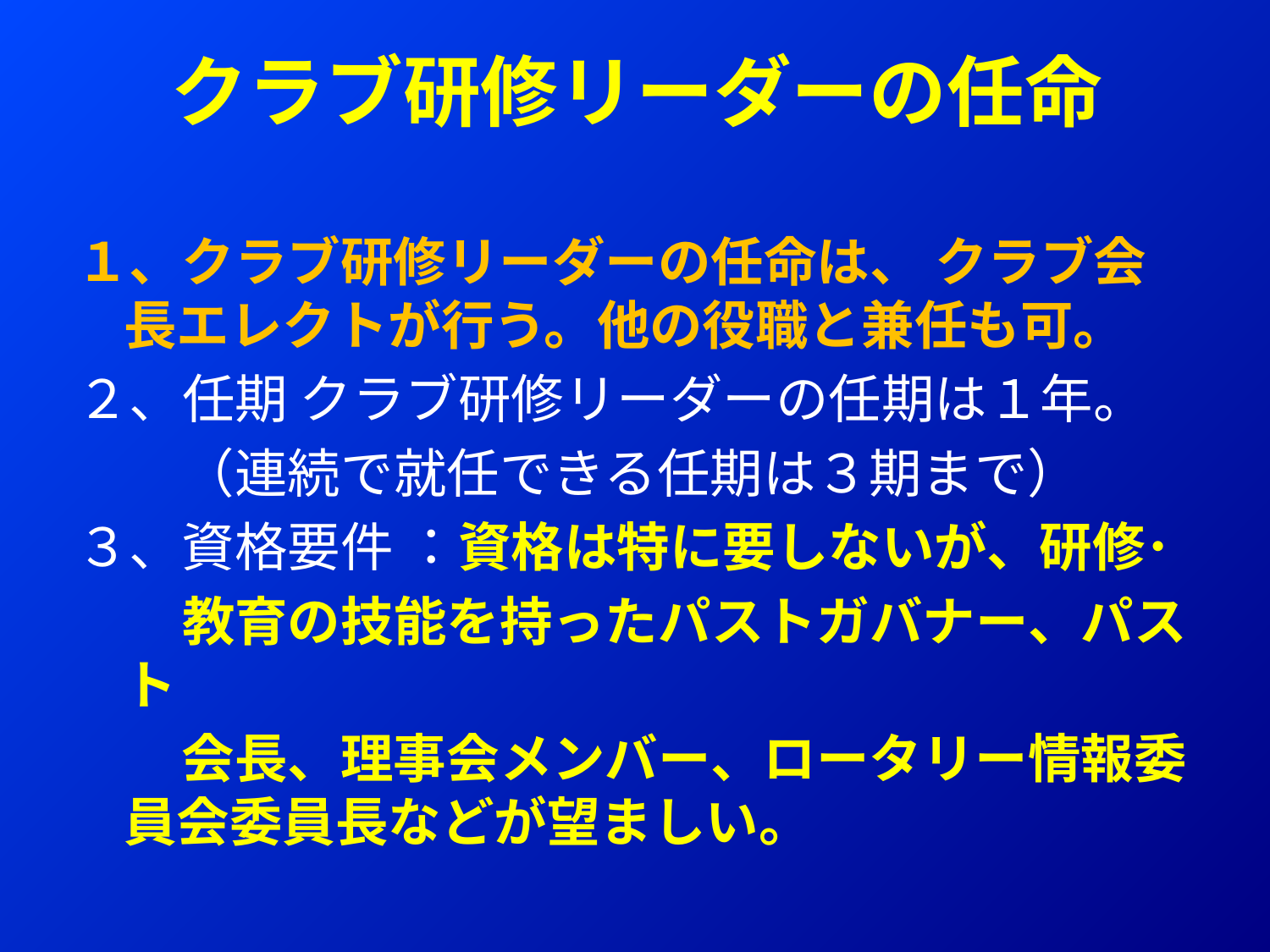

１、クラブ研修リーダーの任命は、 クラブ会長エレクトが行う。他の役職と兼任も可。
２、任期 クラブ研修リーダーの任期は１年。
　　（連続で就任できる任期は３期まで）
３、資格要件 ：資格は特に要しないが、研修･
　　教育の技能を持ったパストガバナー、パスト
　　会長、理事会メンバー、ロータリー情報委員会委員長などが望ましい。
クラブ研修リーダーの任命